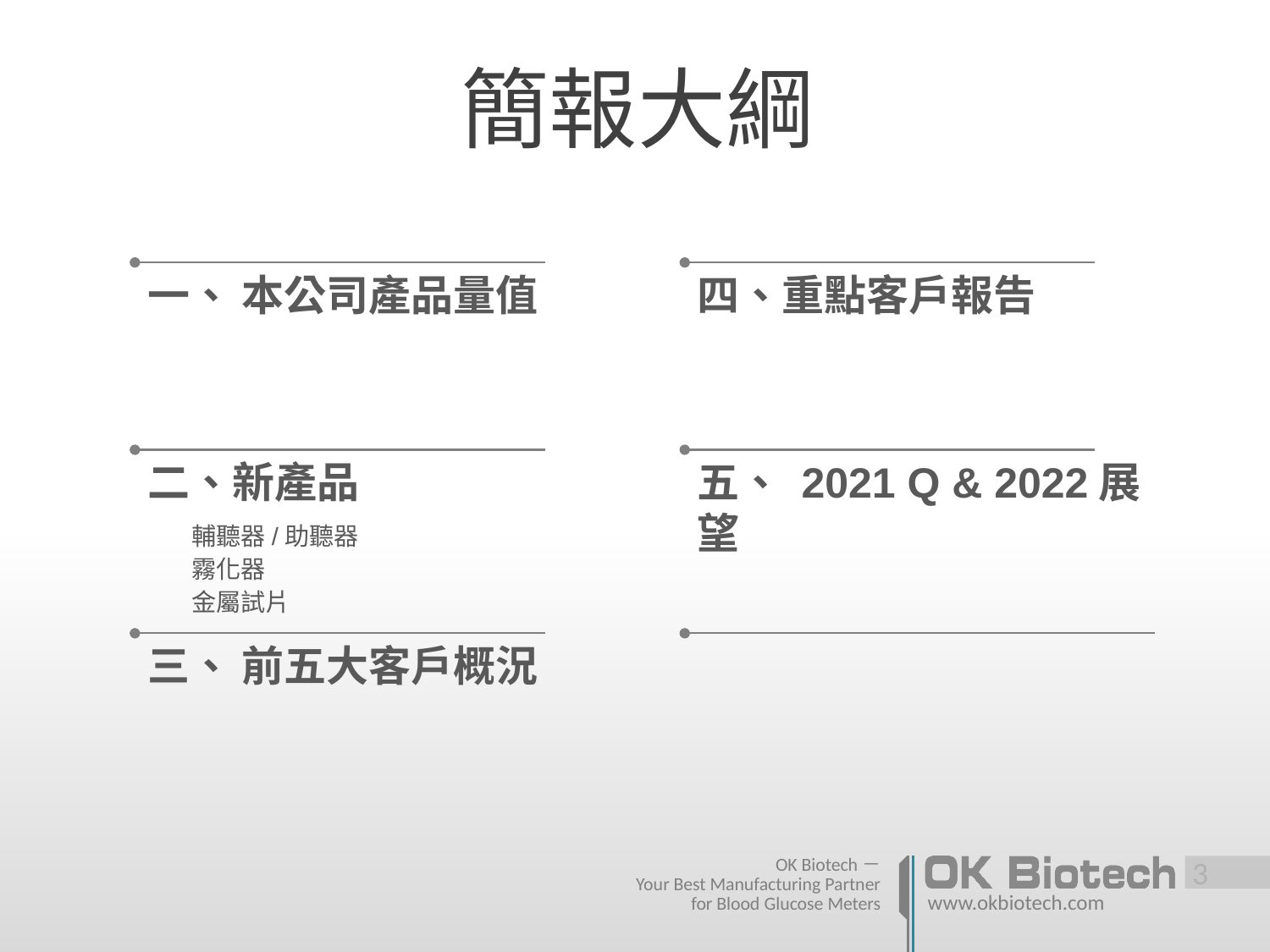

# 簡報大綱
一、 本公司產品量值
四、重點客戶報告
二、新產品
五、 2021 Q & 2022展望
輔聽器/助聽器
霧化器
金屬試片
三、 前五大客戶概況
 3